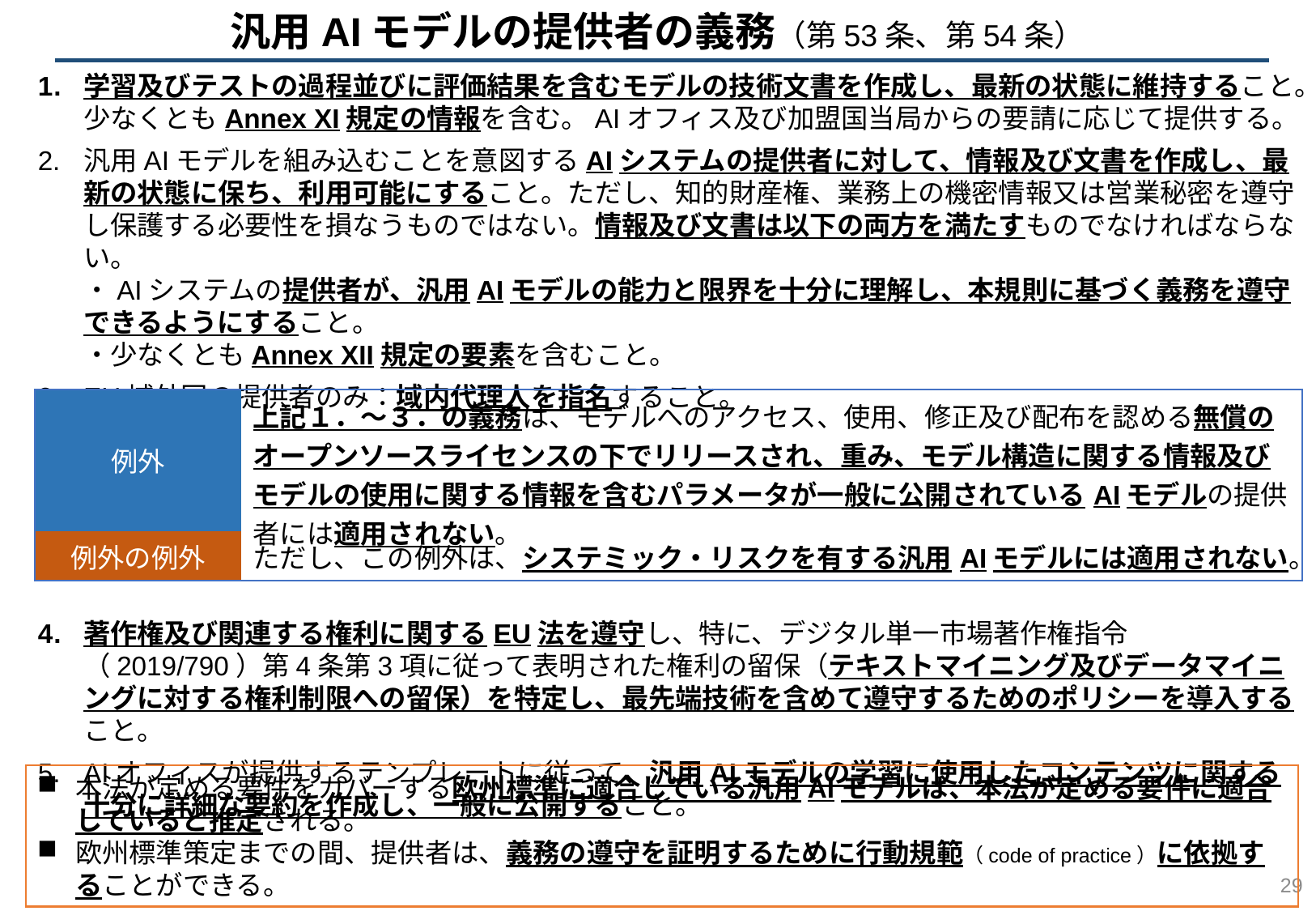

汎用AIモデルの提供者の義務（第53条、第54条）
学習及びテストの過程並びに評価結果を含むモデルの技術文書を作成し、最新の状態に維持すること。少なくともAnnex XI規定の情報を含む。AIオフィス及び加盟国当局からの要請に応じて提供する。
汎用AIモデルを組み込むことを意図するAIシステムの提供者に対して、情報及び文書を作成し、最新の状態に保ち、利用可能にすること。ただし、知的財産権、業務上の機密情報又は営業秘密を遵守し保護する必要性を損なうものではない。情報及び文書は以下の両方を満たすものでなければならない。
・AIシステムの提供者が、汎用AIモデルの能力と限界を十分に理解し、本規則に基づく義務を遵守できるようにすること。
・少なくともAnnex XII規定の要素を含むこと。
EU域外国の提供者のみ：域内代理人を指名すること。
著作権及び関連する権利に関するEU法を遵守し、特に、デジタル単一市場著作権指令（2019/790）第4条第3項に従って表明された権利の留保（テキストマイニング及びデータマイニングに対する権利制限への留保）を特定し、最先端技術を含めて遵守するためのポリシーを導入すること。
AIオフィスが提供するテンプレートに従って、汎用AIモデルの学習に使用したコンテンツに関する十分に詳細な要約を作成し、一般に公開すること。
| 例外 | 上記１．～３．の義務は、モデルへのアクセス、使用、修正及び配布を認める無償のオープンソースライセンスの下でリリースされ、重み、モデル構造に関する情報及びモデルの使用に関する情報を含むパラメータが一般に公開されているAIモデルの提供者には適用されない。 |
| --- | --- |
| 例外の例外 | ただし、この例外は、システミック・リスクを有する汎用AIモデルには適用されない。 |
本法が定める要件をカバーする欧州標準に適合している汎用AIモデルは、本法が定める要件に適合していると推定される。
欧州標準策定までの間、提供者は、義務の遵守を証明するために行動規範（code of practice）に依拠することができる。
29